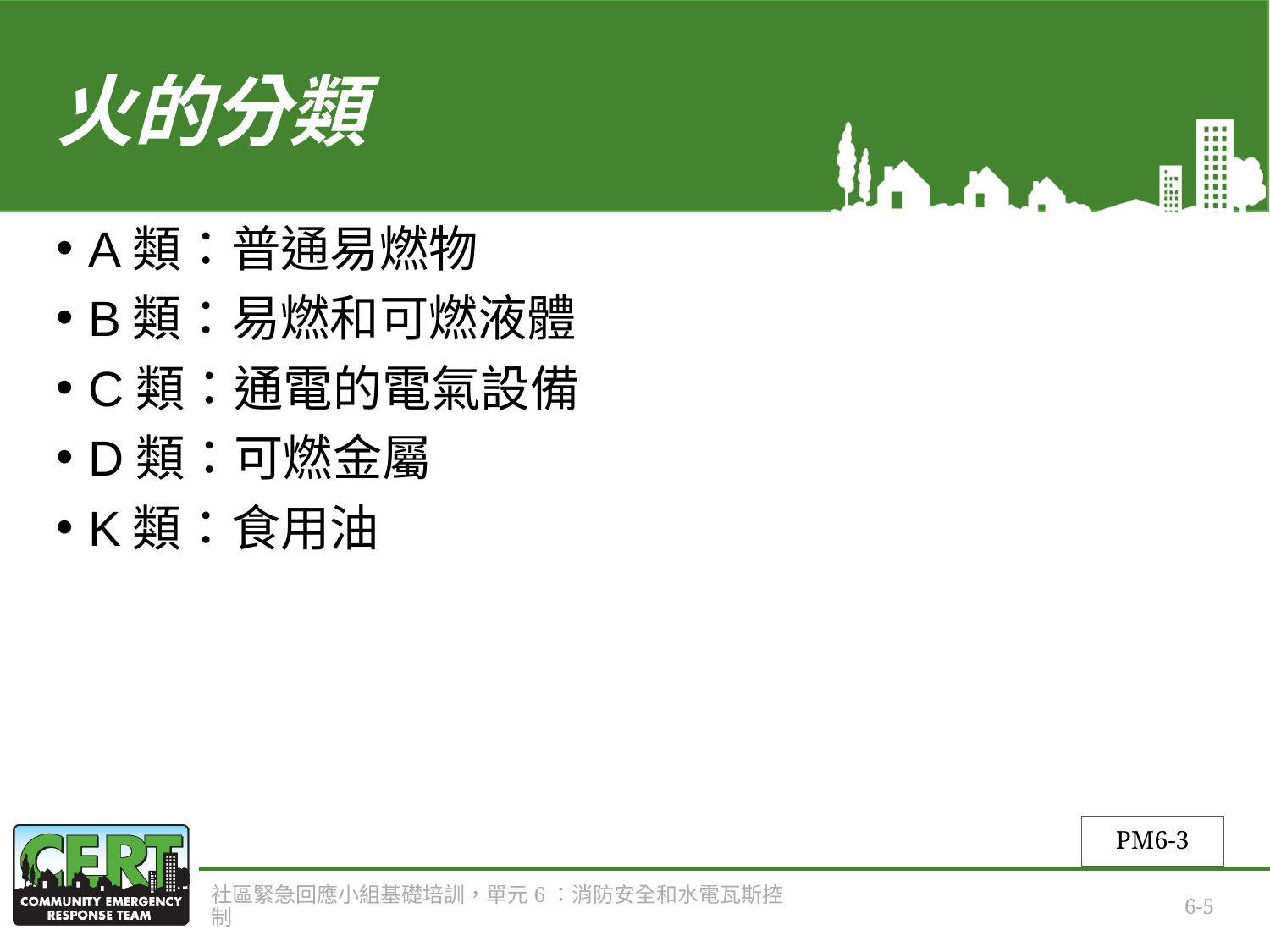

# 火的分類
A類：普通易燃物
B類：易燃和可燃液體
C類：通電的電氣設備
D類：可燃金屬
K類：食用油
PM6-3
社區緊急回應小組基礎培訓，單元6：消防安全和水電瓦斯控制
6-5